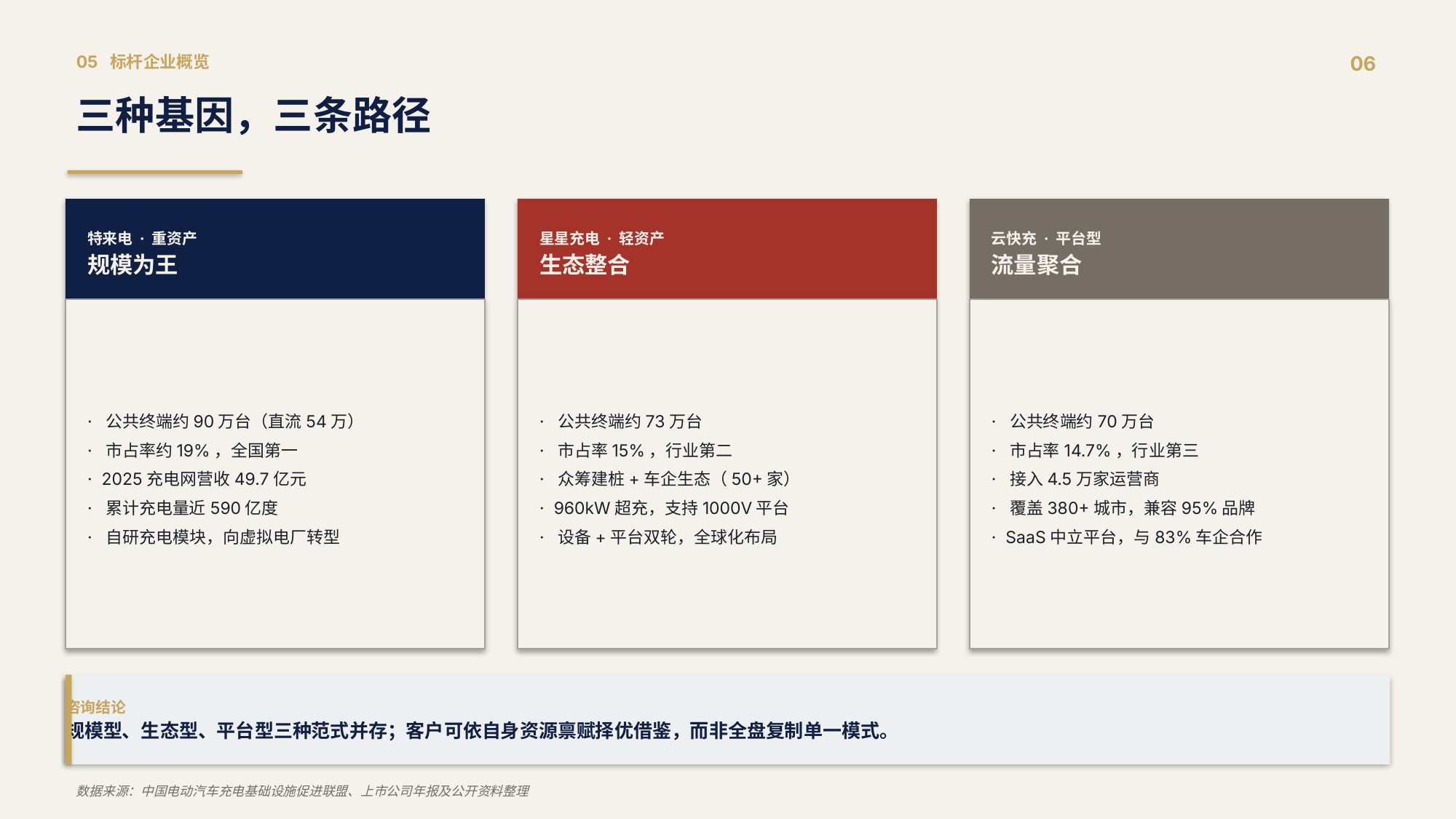

05  标杆企业概览
06
三种基因，三条路径

特来电 · 重资产
规模为王
星星充电 · 轻资产
生态整合
云快充 · 平台型
流量聚合
·  公共终端约90万台（直流54万）
·  市占率约19%，全国第一
·  2025充电网营收49.7亿元
·  累计充电量近590亿度
·  自研充电模块，向虚拟电厂转型
·  公共终端约73万台
·  市占率15%，行业第二
·  众筹建桩+车企生态（50+家）
·  960kW超充，支持1000V平台
·  设备+平台双轮，全球化布局
·  公共终端约70万台
·  市占率14.7%，行业第三
·  接入4.5万家运营商
·  覆盖380+城市，兼容95%品牌
·  SaaS中立平台，与83%车企合作
咨询结论
规模型、生态型、平台型三种范式并存；客户可依自身资源禀赋择优借鉴，而非全盘复制单一模式。

数据来源：中国电动汽车充电基础设施促进联盟、上市公司年报及公开资料整理